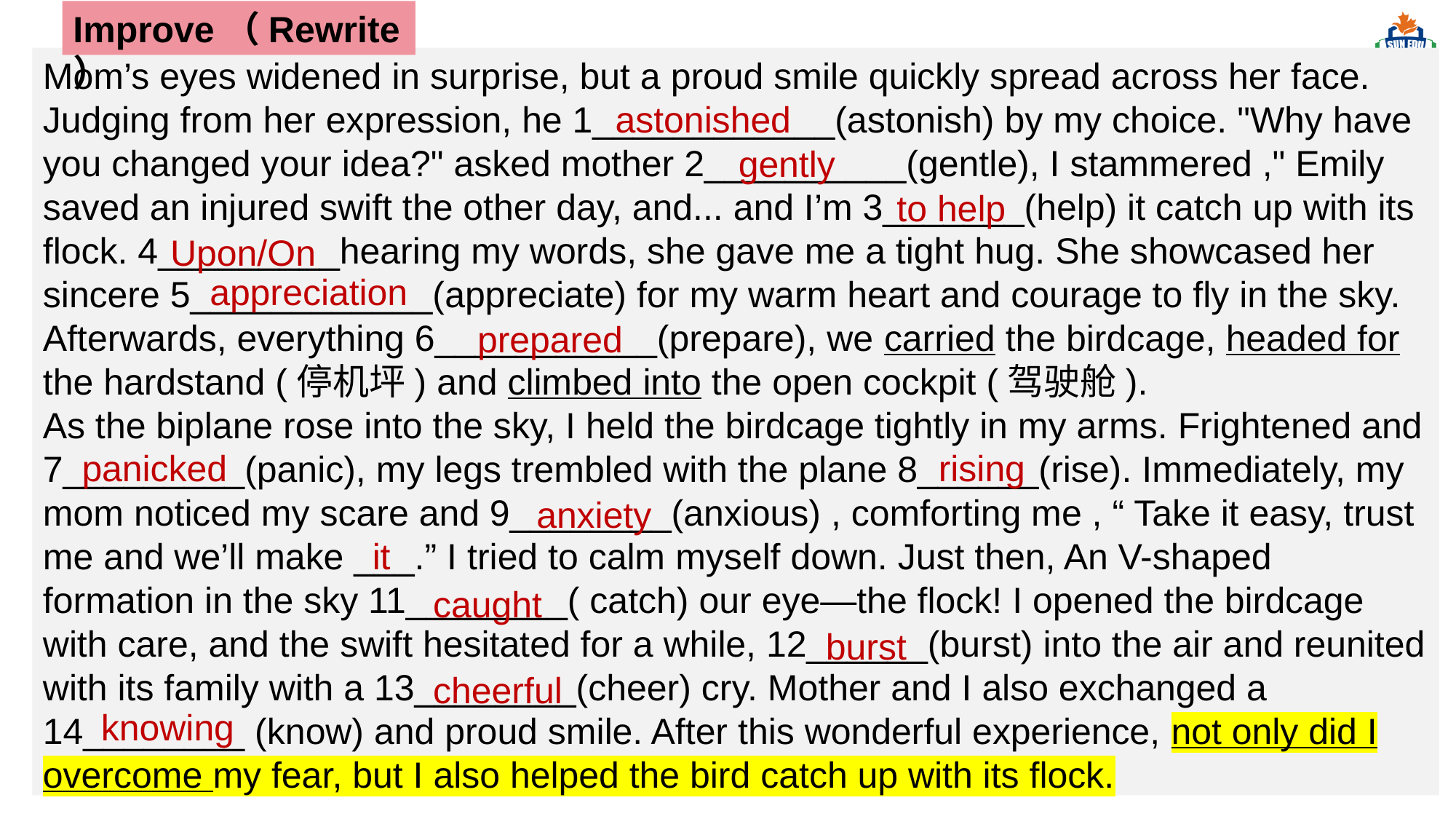

Improve（Rewrite）

Mom’s eyes widened in surprise, but a proud smile quickly spread across her face. Judging from her expression, he 1____________(astonish) by my choice. "Why have you changed your idea?" asked mother 2__________(gentle), I stammered ," Emily saved an injured swift the other day, and... and I’m 3_______(help) it catch up with its flock. 4_________hearing my words, she gave me a tight hug. She showcased her sincere 5____________(appreciate) for my warm heart and courage to fly in the sky. Afterwards, everything 6___________(prepare), we carried the birdcage, headed for the hardstand (停机坪) and climbed into the open cockpit (驾驶舱).
As the biplane rose into the sky, I held the birdcage tightly in my arms. Frightened and 7_________(panic), my legs trembled with the plane 8______(rise). Immediately, my mom noticed my scare and 9________(anxious) , comforting me , “ Take it easy, trust me and we’ll make ___.” I tried to calm myself down. Just then, An V-shaped formation in the sky 11________( catch) our eye—the flock! I opened the birdcage with care, and the swift hesitated for a while, 12______(burst) into the air and reunited with its family with a 13________(cheer) cry. Mother and I also exchanged a 14________ (know) and proud smile. After this wonderful experience, not only did I overcome my fear, but I also helped the bird catch up with its flock.

astonished
gently
to help
Upon/On
appreciation
prepared
panicked
rising
anxiety
it
caught
burst
cheerful
knowing